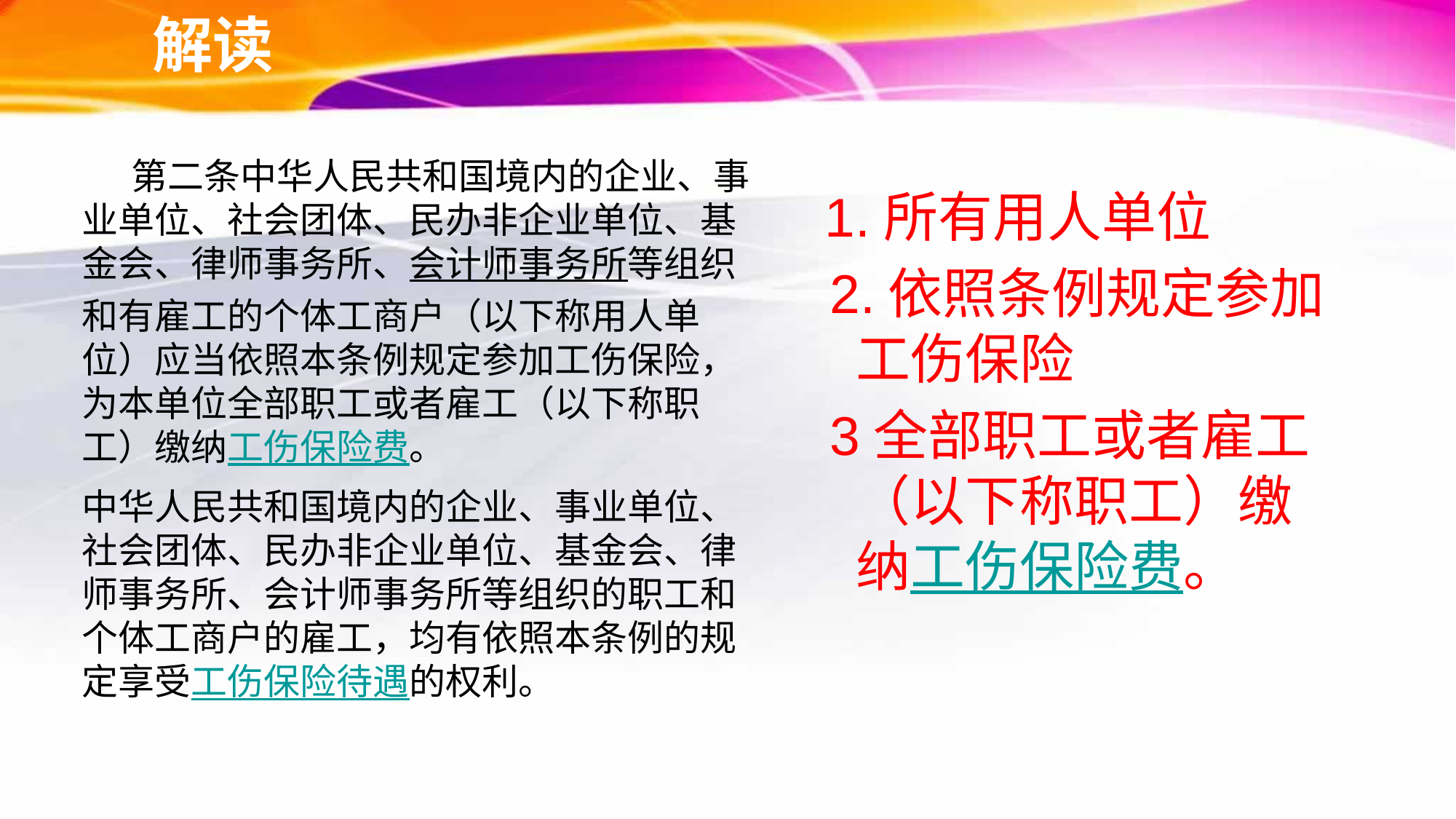

# 工伤保险条例 解读
     第二条中华人民共和国境内的企业、事业单位、社会团体、民办非企业单位、基金会、律师事务所、会计师事务所等组织和有雇工的个体工商户（以下称用人单位）应当依照本条例规定参加工伤保险，为本单位全部职工或者雇工（以下称职工）缴纳工伤保险费。
中华人民共和国境内的企业、事业单位、社会团体、民办非企业单位、基金会、律师事务所、会计师事务所等组织的职工和个体工商户的雇工，均有依照本条例的规定享受工伤保险待遇的权利。

 1.所有用人单位
 2.依照条例规定参加工伤保险
 3全部职工或者雇工（以下称职工）缴纳工伤保险费。
14